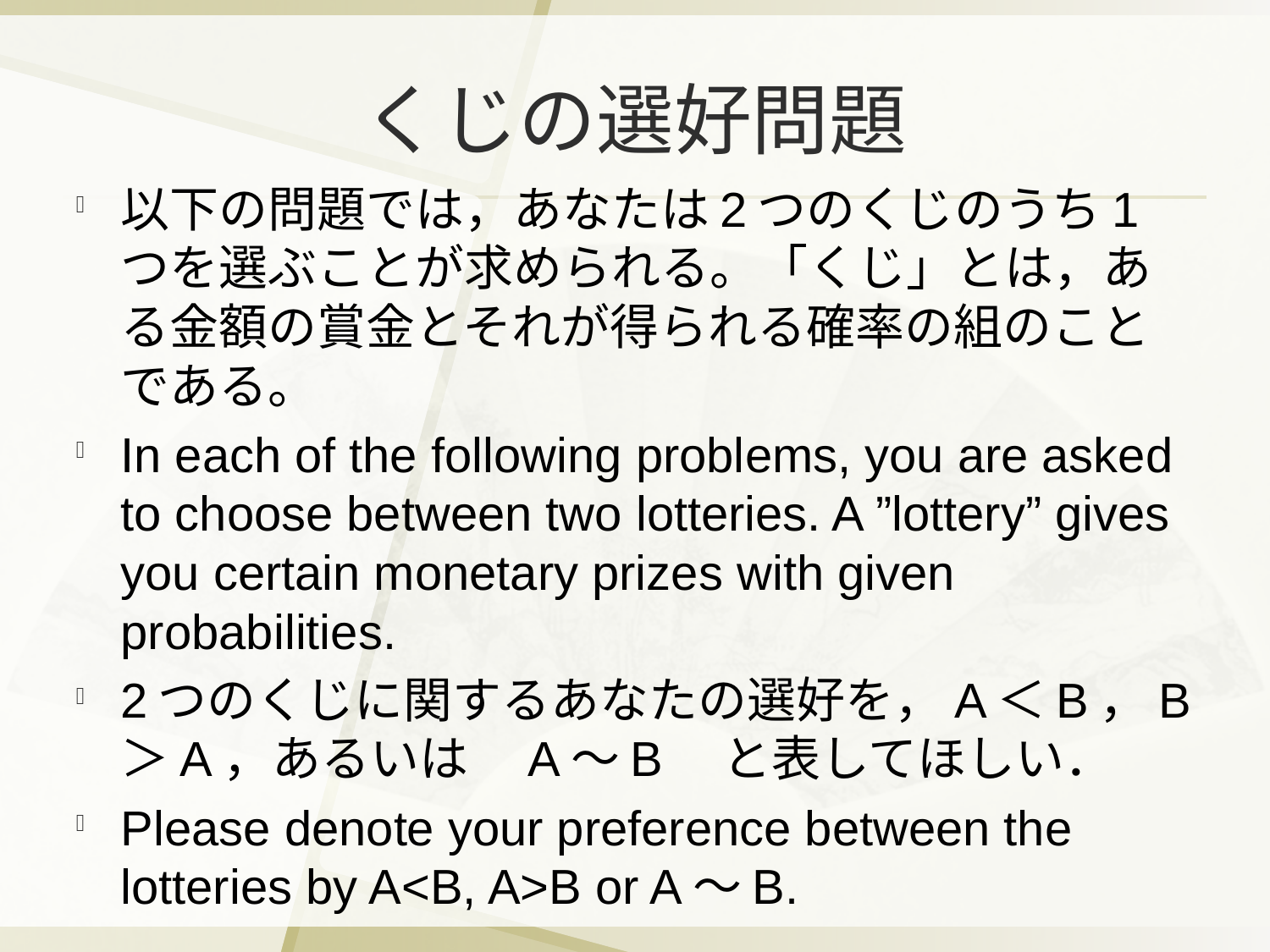

# くじの選好問題
以下の問題では，あなたは2つのくじのうち1つを選ぶことが求められる。「くじ」とは，ある金額の賞金とそれが得られる確率の組のことである。
In each of the following problems, you are asked to choose between two lotteries. A ”lottery” gives you certain monetary prizes with given probabilities.
2つのくじに関するあなたの選好を，A＜B，B＞A，あるいは　A〜B　と表してほしい．
Please denote your preference between the lotteries by A<B, A>B or A〜B.